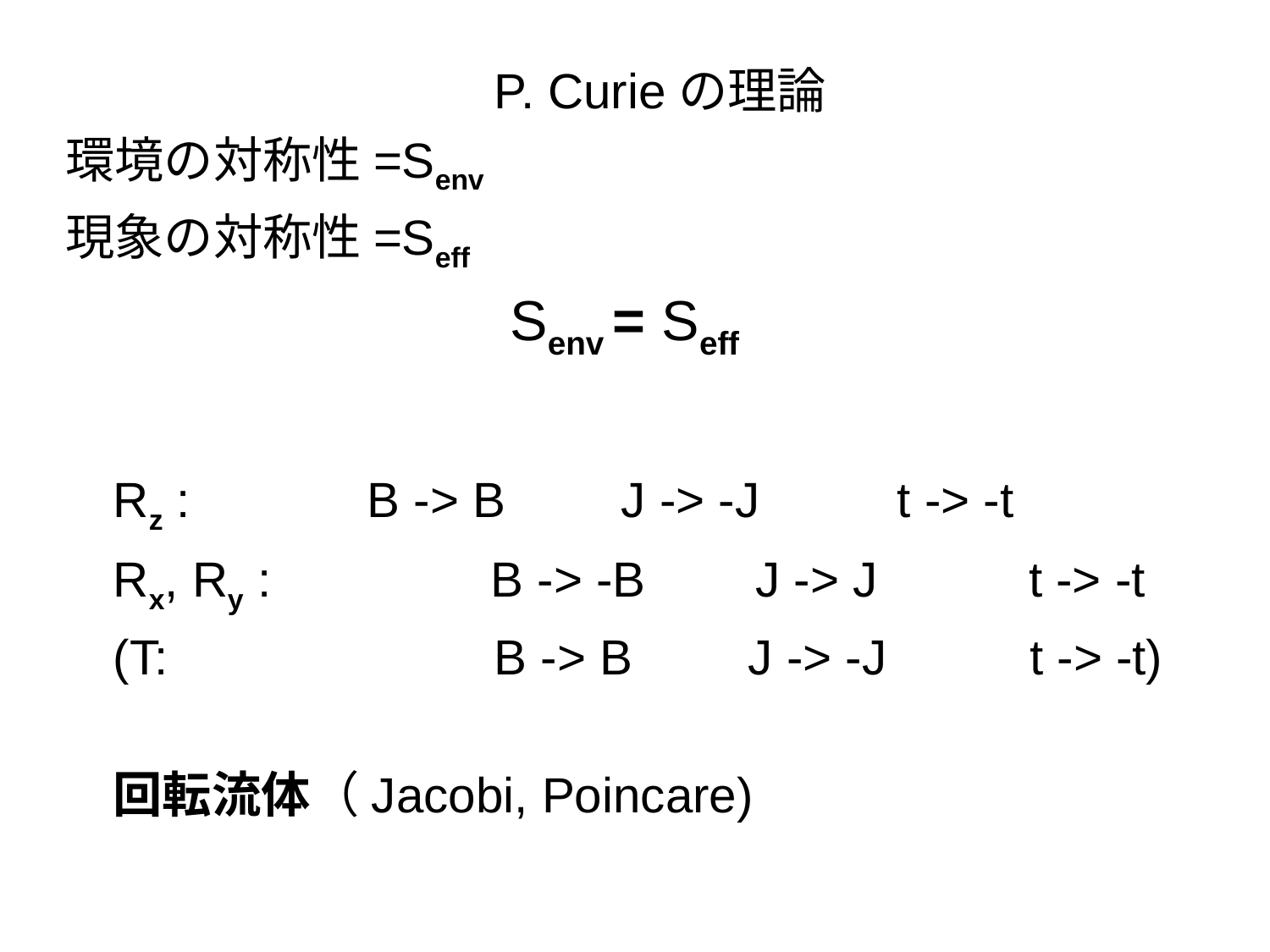

P. Curieの理論
環境の対称性=Senv
現象の対称性=Seff
				 Senv = Seff

	Rz :		B -> B	J -> -J          t -> -t
	Rx, Ry :	         B -> -B        J -> J           t -> -t
	(T:			B -> B	J -> -J	  t -> -t)

	回転流体（Jacobi, Poincare)